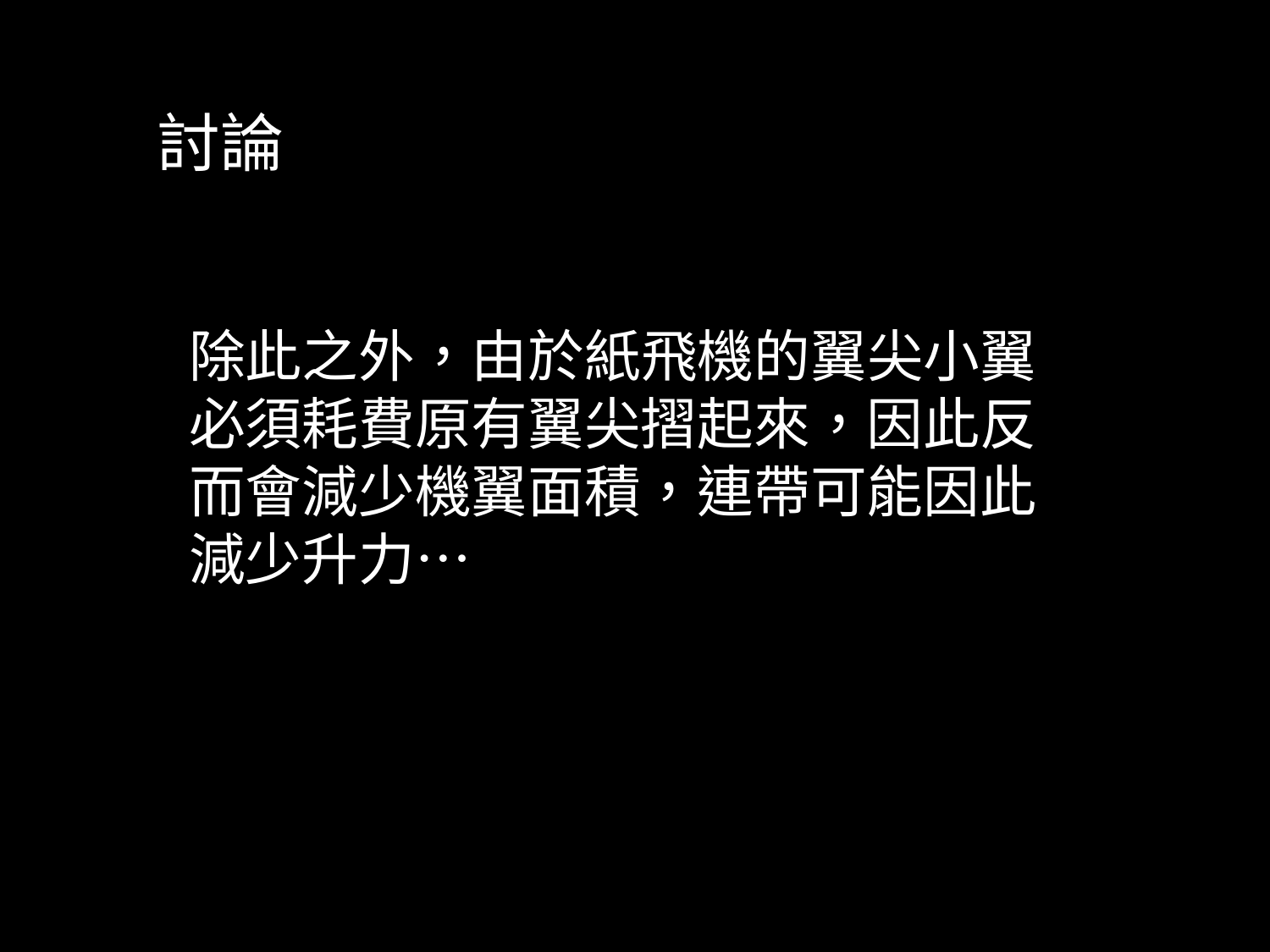

討論
除此之外，由於紙飛機的翼尖小翼必須耗費原有翼尖摺起來，因此反而會減少機翼面積，連帶可能因此減少升力…